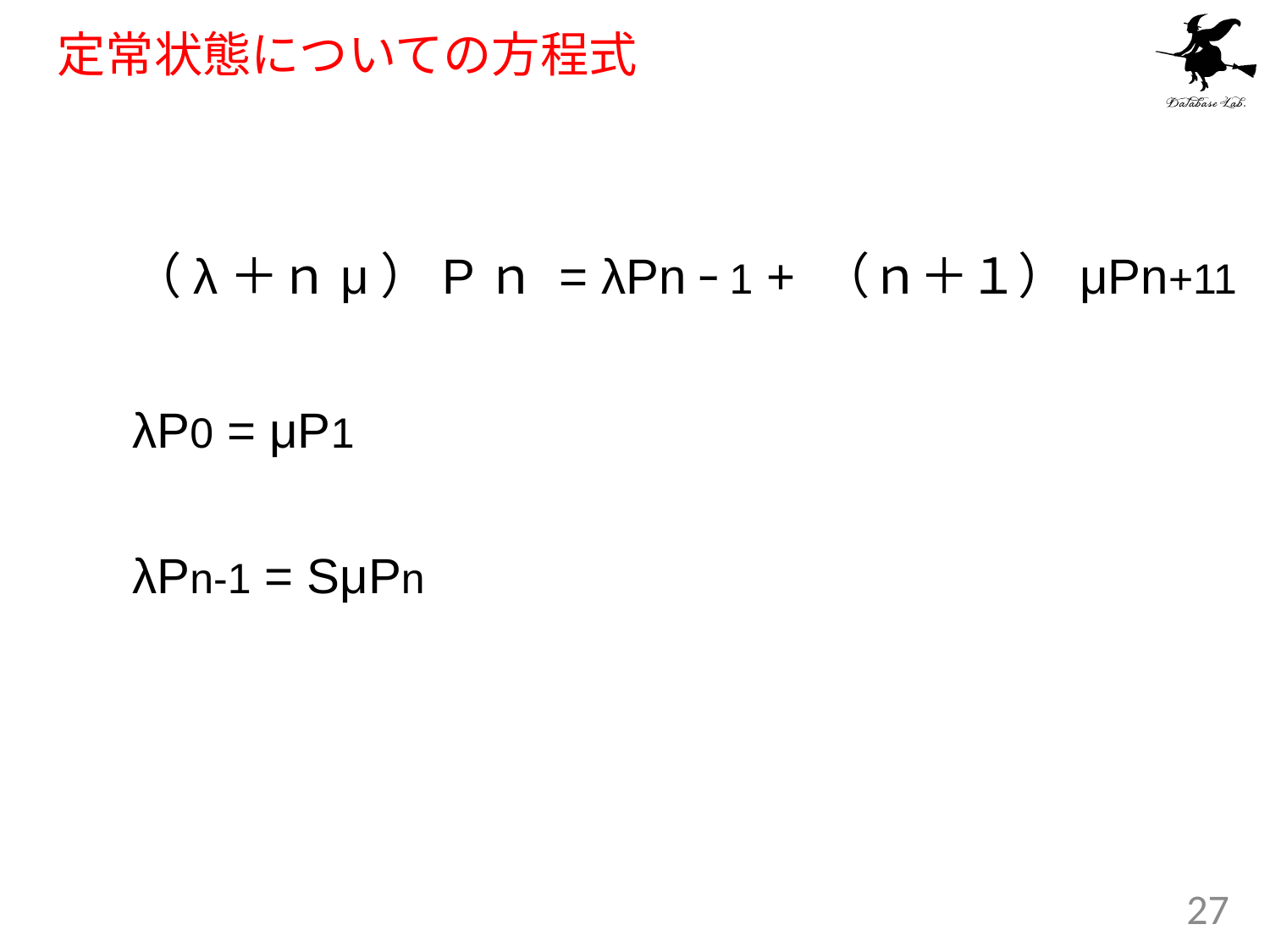

# 定常状態についての方程式

（λ＋ｎμ）Pｎ = λPnｰ1 + （ｎ＋１）μPn+11

λP0 = μP1

λPn-1 = SμPn
27